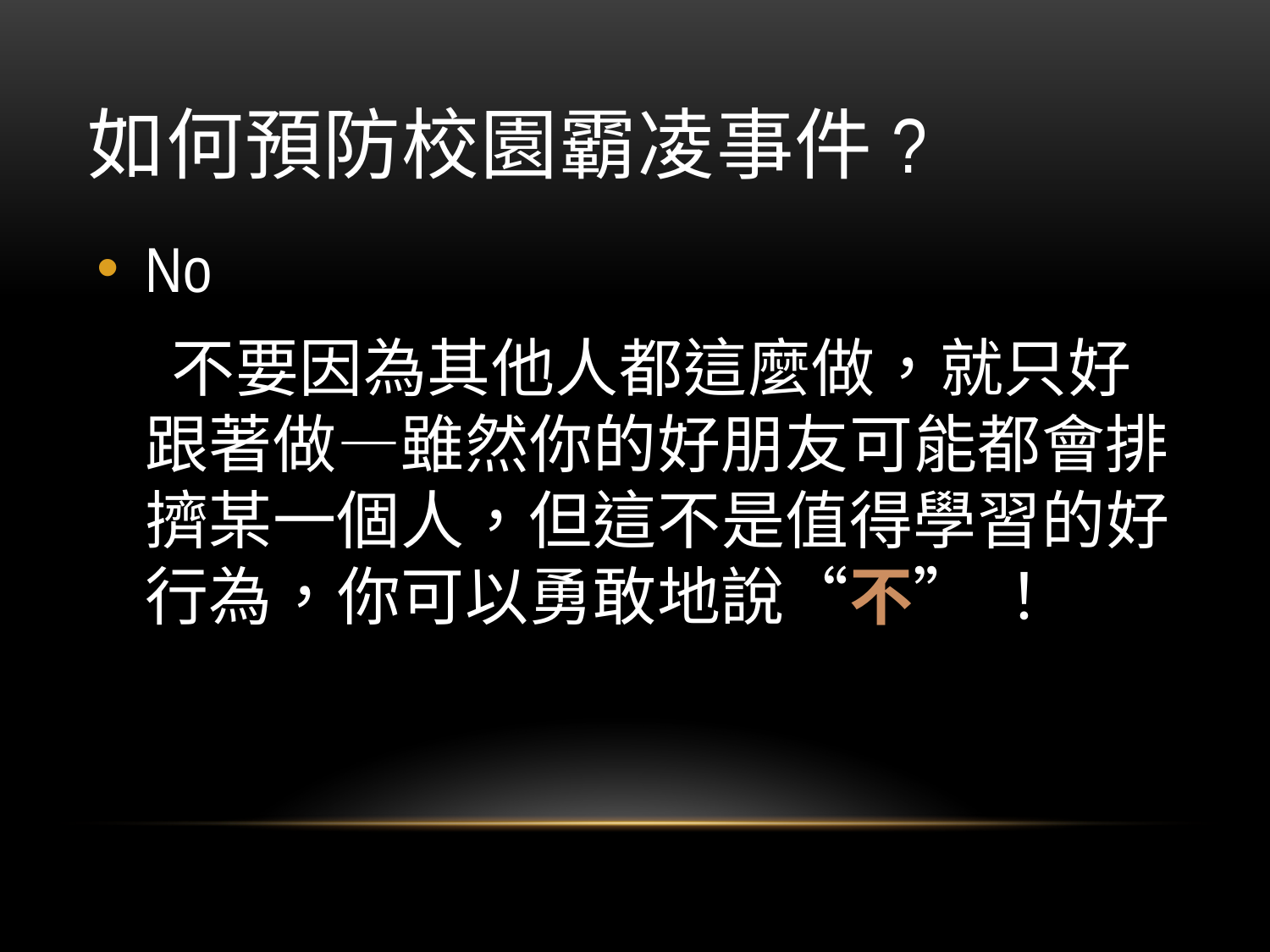

# 如何預防校園霸凌事件?
No
    不要因為其他人都這麼做，就只好跟著做—雖然你的好朋友可能都會排擠某一個人，但這不是值得學習的好行為，你可以勇敢地說“不” ！